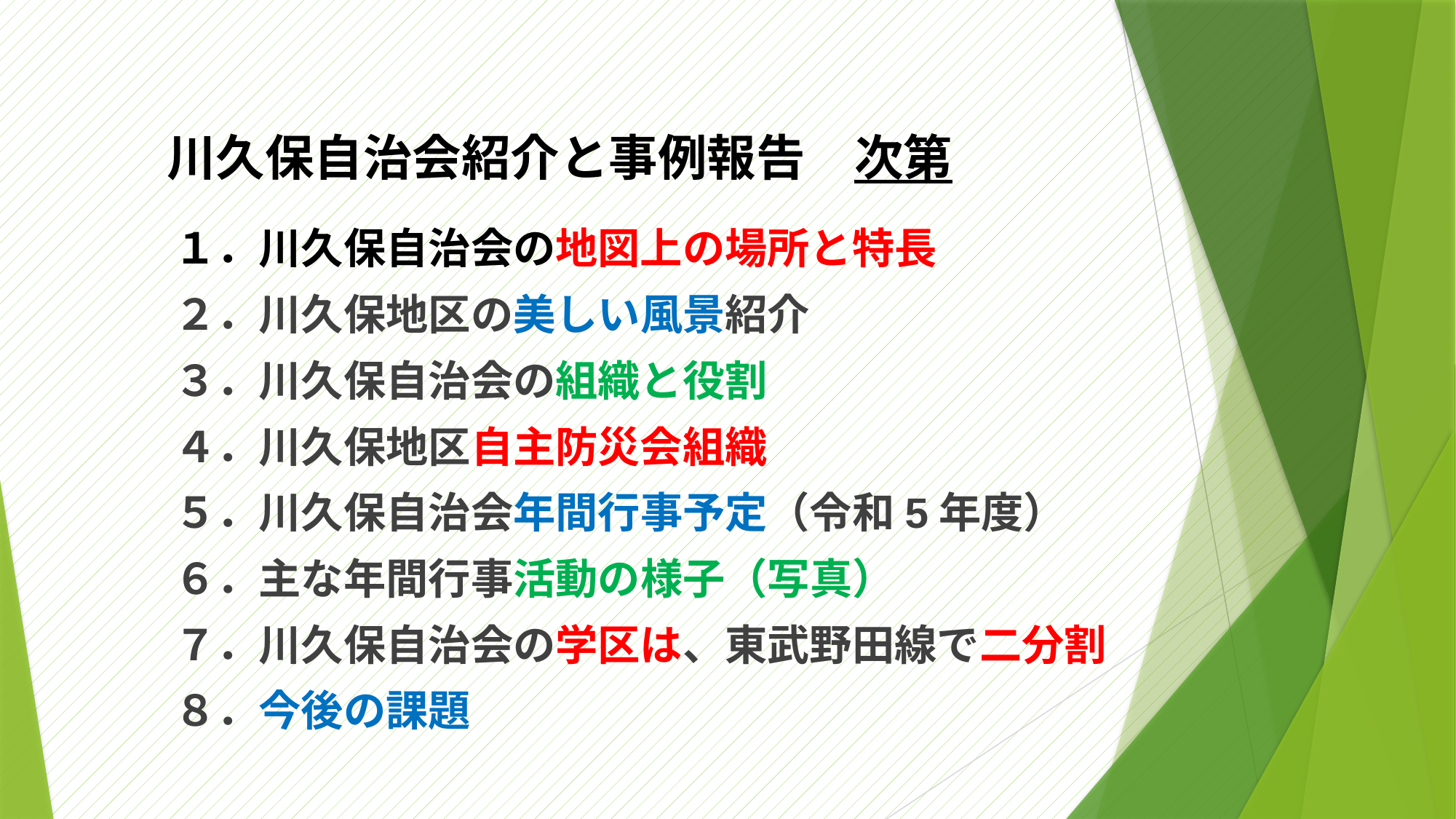

川久保自治会紹介と事例報告　次第
１．川久保自治会の地図上の場所と特長
２．川久保地区の美しい風景紹介
３．川久保自治会の組織と役割
４．川久保地区自主防災会組織
５．川久保自治会年間行事予定（令和5年度）
６．主な年間行事活動の様子（写真）
７．川久保自治会の学区は、東武野田線で二分割
８．今後の課題